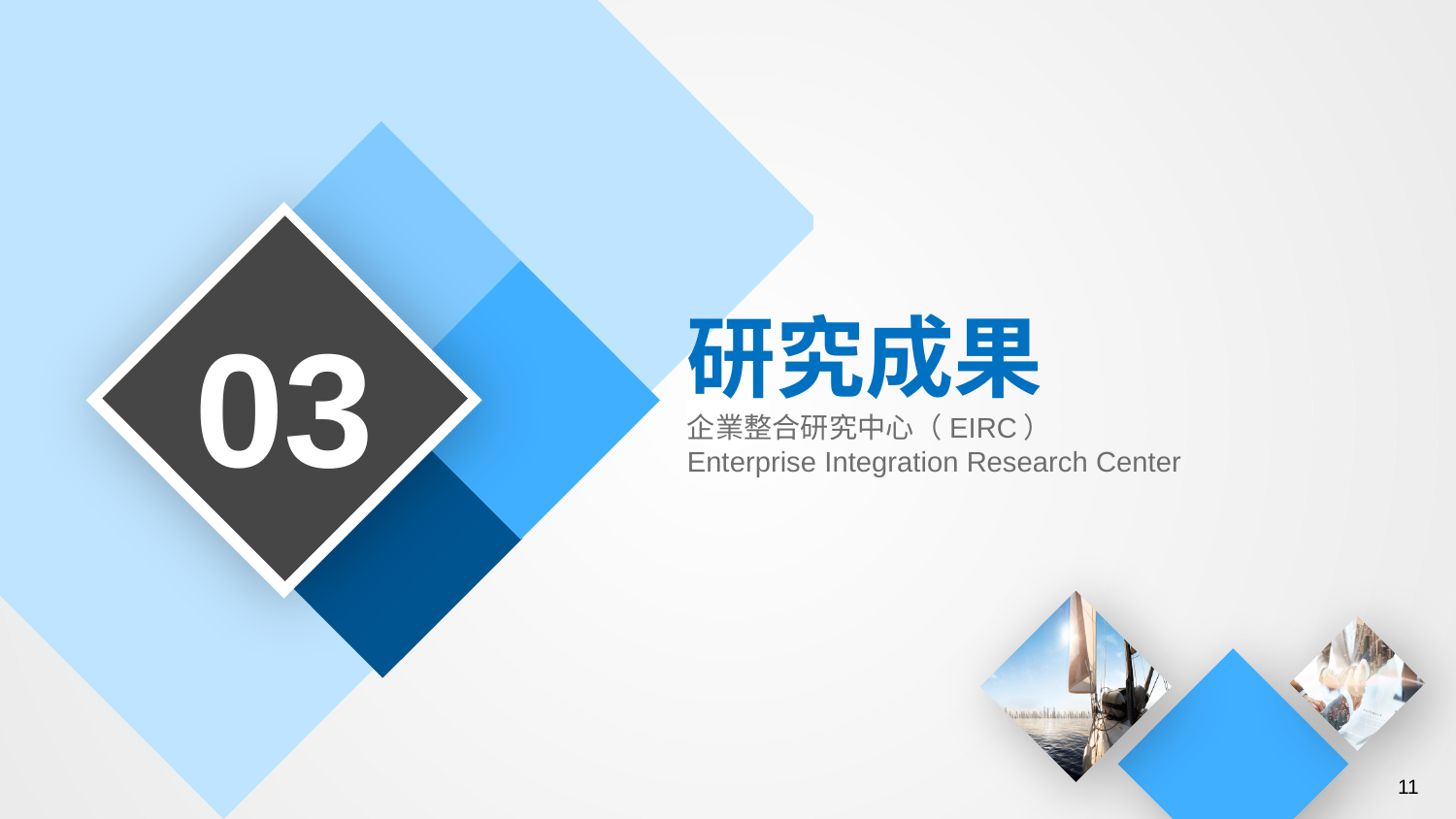

研究成果
03

企業整合研究中心（EIRC）
Enterprise Integration Research Center

11